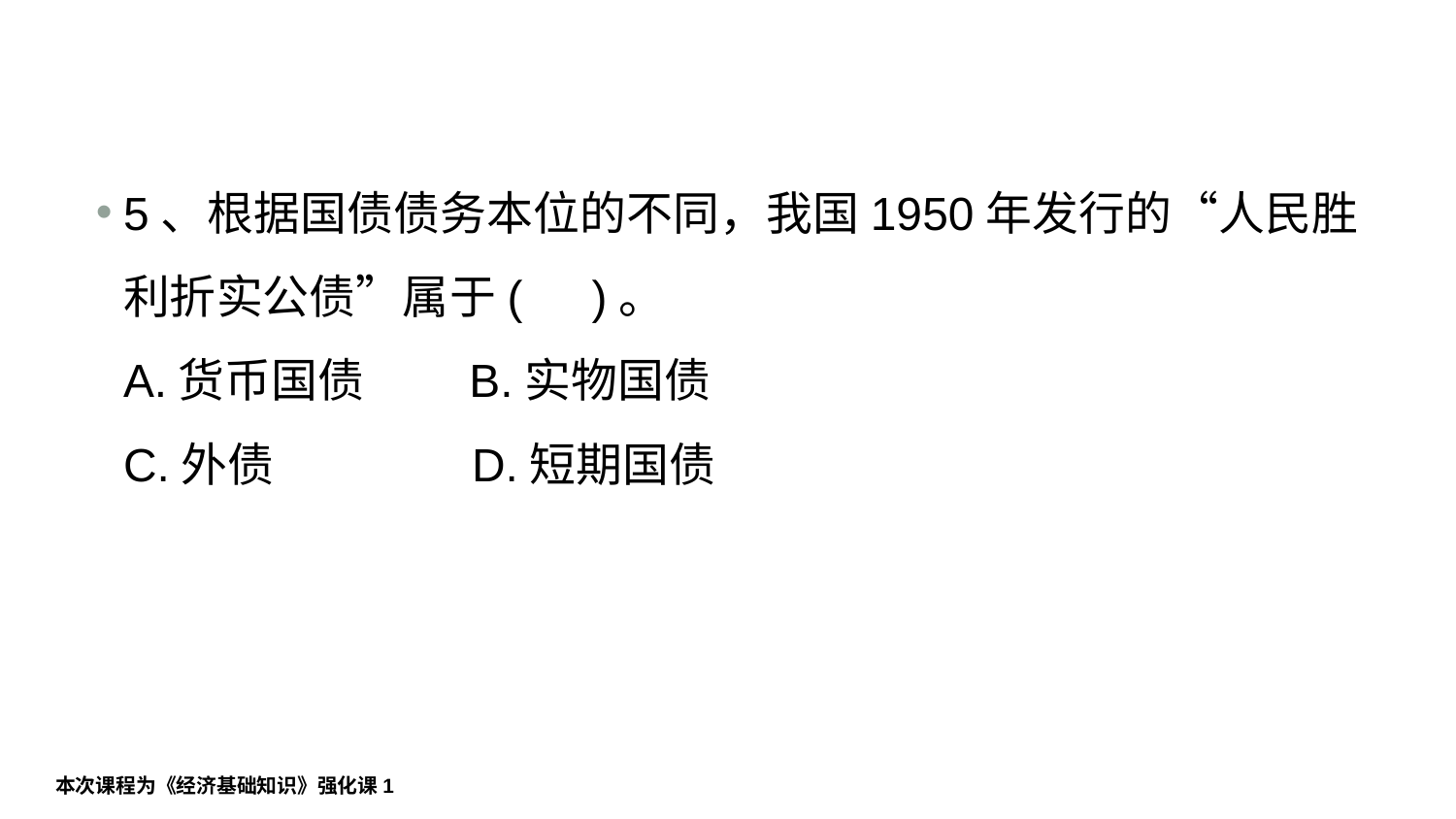

#
5、根据国债债务本位的不同，我国1950年发行的“人民胜利折实公债”属于(　)。
A.货币国债　　B.实物国债
C.外债　　　　D.短期国债